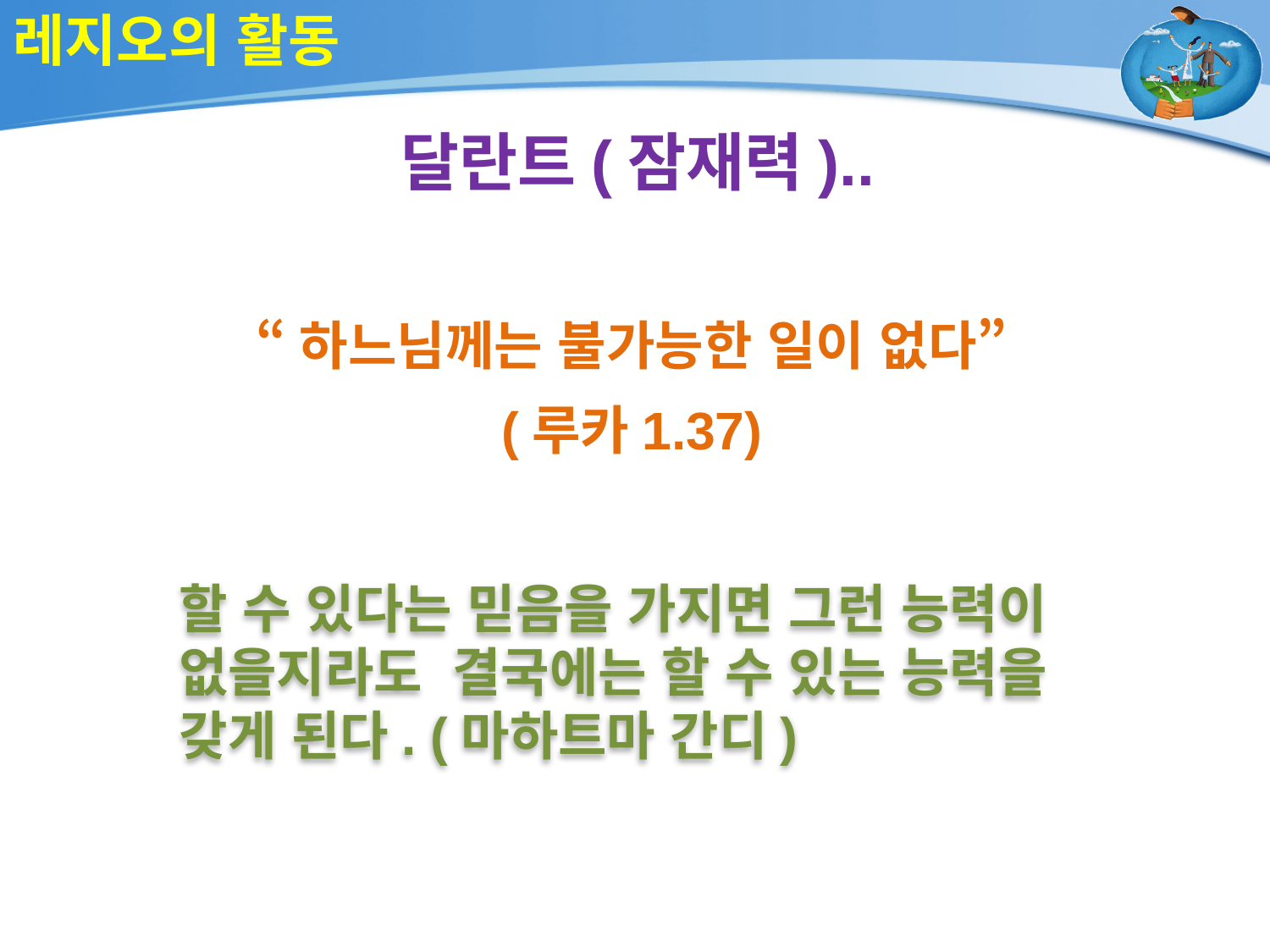

# 레지오의 활동
달란트(잠재력)..
 “하느님께는 불가능한 일이 없다”
(루카1.37)

할 수 있다는 믿음을 가지면 그런 능력이
없을지라도  결국에는 할 수 있는 능력을
갖게 된다. (마하트마 간디)